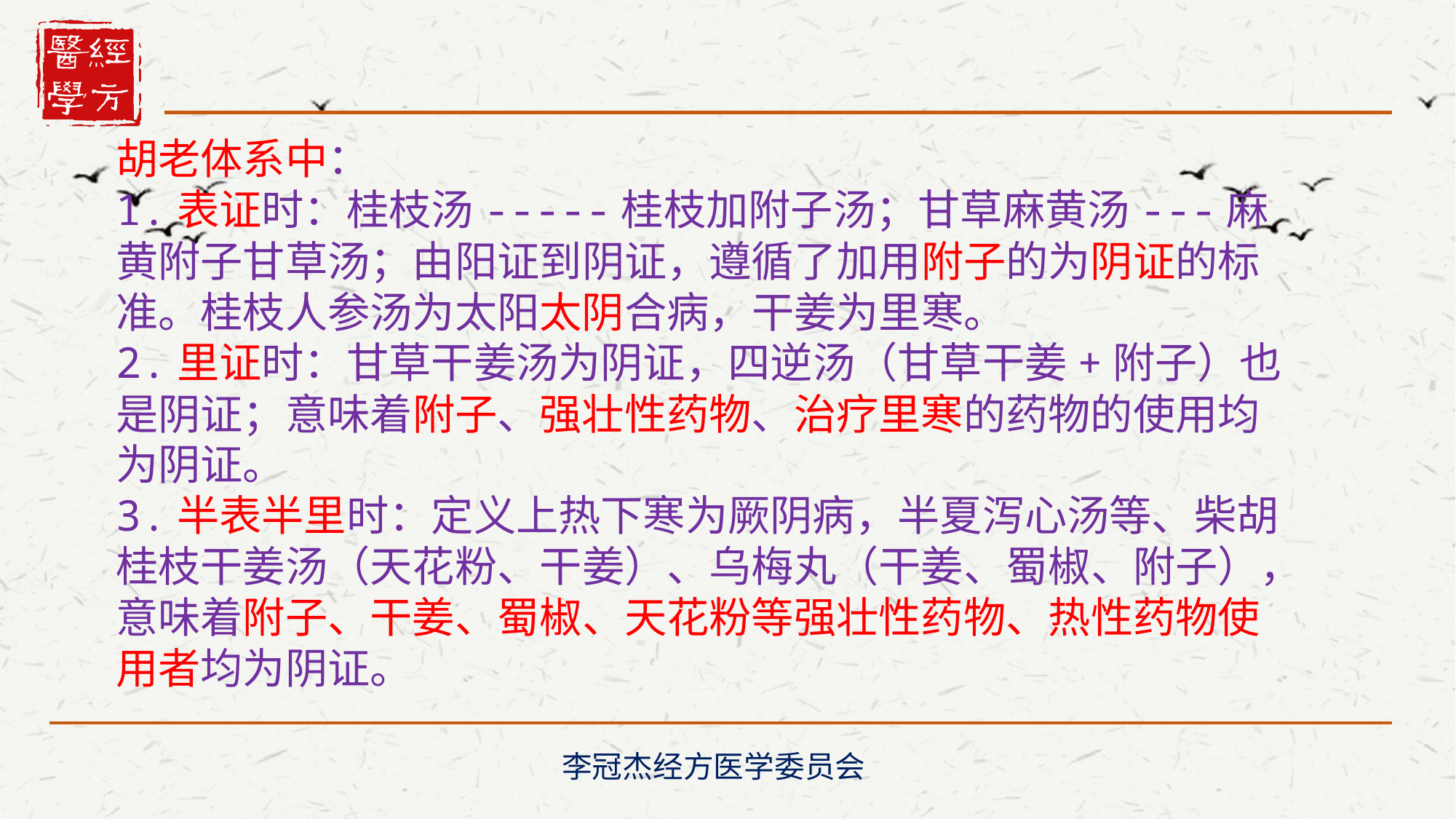

胡老体系中：
1.表证时：桂枝汤-----桂枝加附子汤；甘草麻黄汤---麻黄附子甘草汤；由阳证到阴证，遵循了加用附子的为阴证的标准。桂枝人参汤为太阳太阴合病，干姜为里寒。
2.里证时：甘草干姜汤为阴证，四逆汤（甘草干姜+附子）也是阴证；意味着附子、强壮性药物、治疗里寒的药物的使用均为阴证。
3.半表半里时：定义上热下寒为厥阴病，半夏泻心汤等、柴胡桂枝干姜汤（天花粉、干姜）、乌梅丸（干姜、蜀椒、附子），意味着附子、干姜、蜀椒、天花粉等强壮性药物、热性药物使用者均为阴证。
7